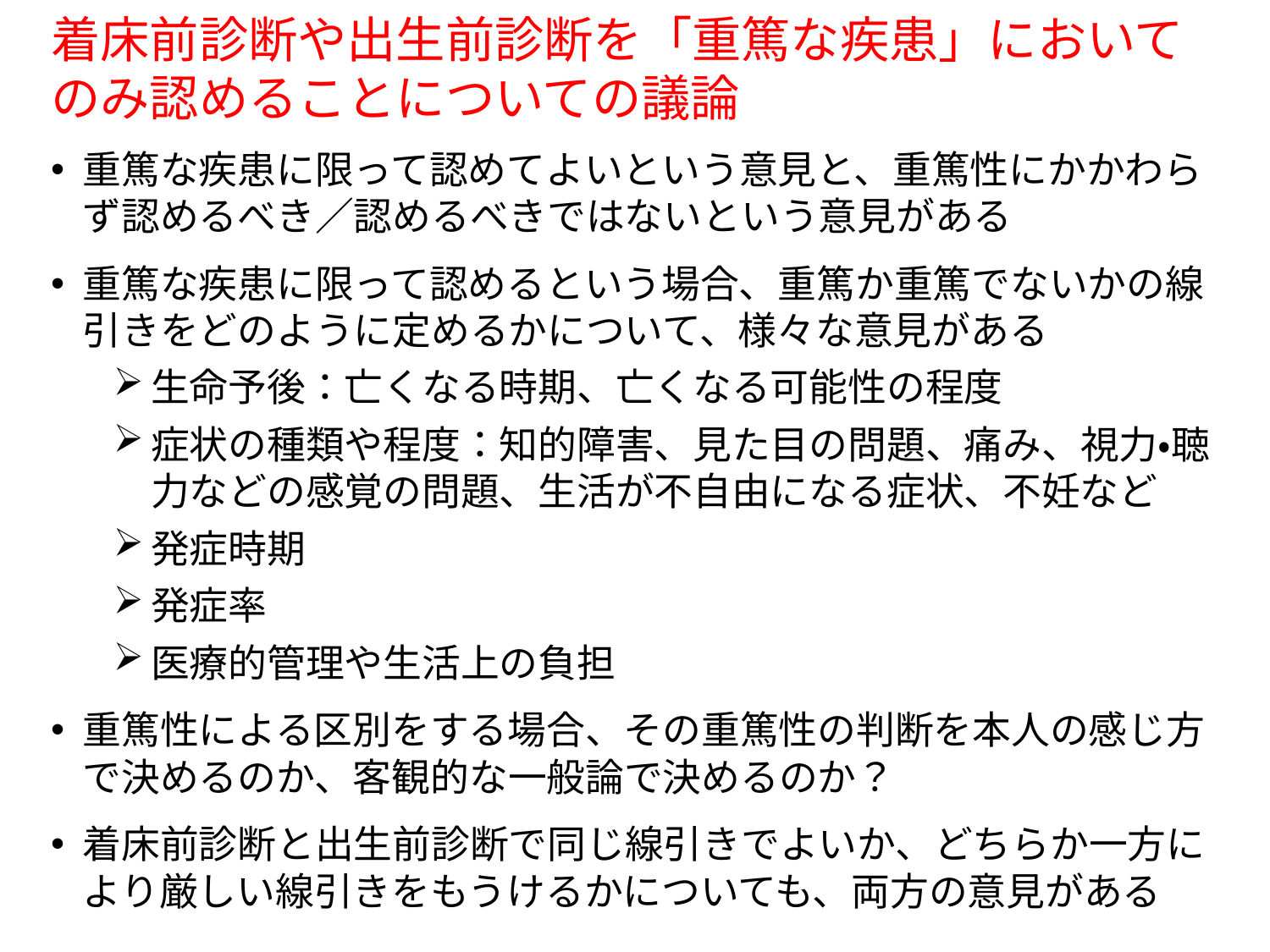

# 着床前診断や出生前診断を「重篤な疾患」においてのみ認めることについての議論
重篤な疾患に限って認めてよいという意見と、重篤性にかかわらず認めるべき／認めるべきではないという意見がある
重篤な疾患に限って認めるという場合、重篤か重篤でないかの線引きをどのように定めるかについて、様々な意見がある
生命予後：亡くなる時期、亡くなる可能性の程度
症状の種類や程度：知的障害、見た目の問題、痛み、視力・聴力などの感覚の問題、生活が不自由になる症状、不妊など
発症時期
発症率
医療的管理や生活上の負担
重篤性による区別をする場合、その重篤性の判断を本人の感じ方で決めるのか、客観的な一般論で決めるのか？
着床前診断と出生前診断で同じ線引きでよいか、どちらか一方により厳しい線引きをもうけるかについても、両方の意見がある